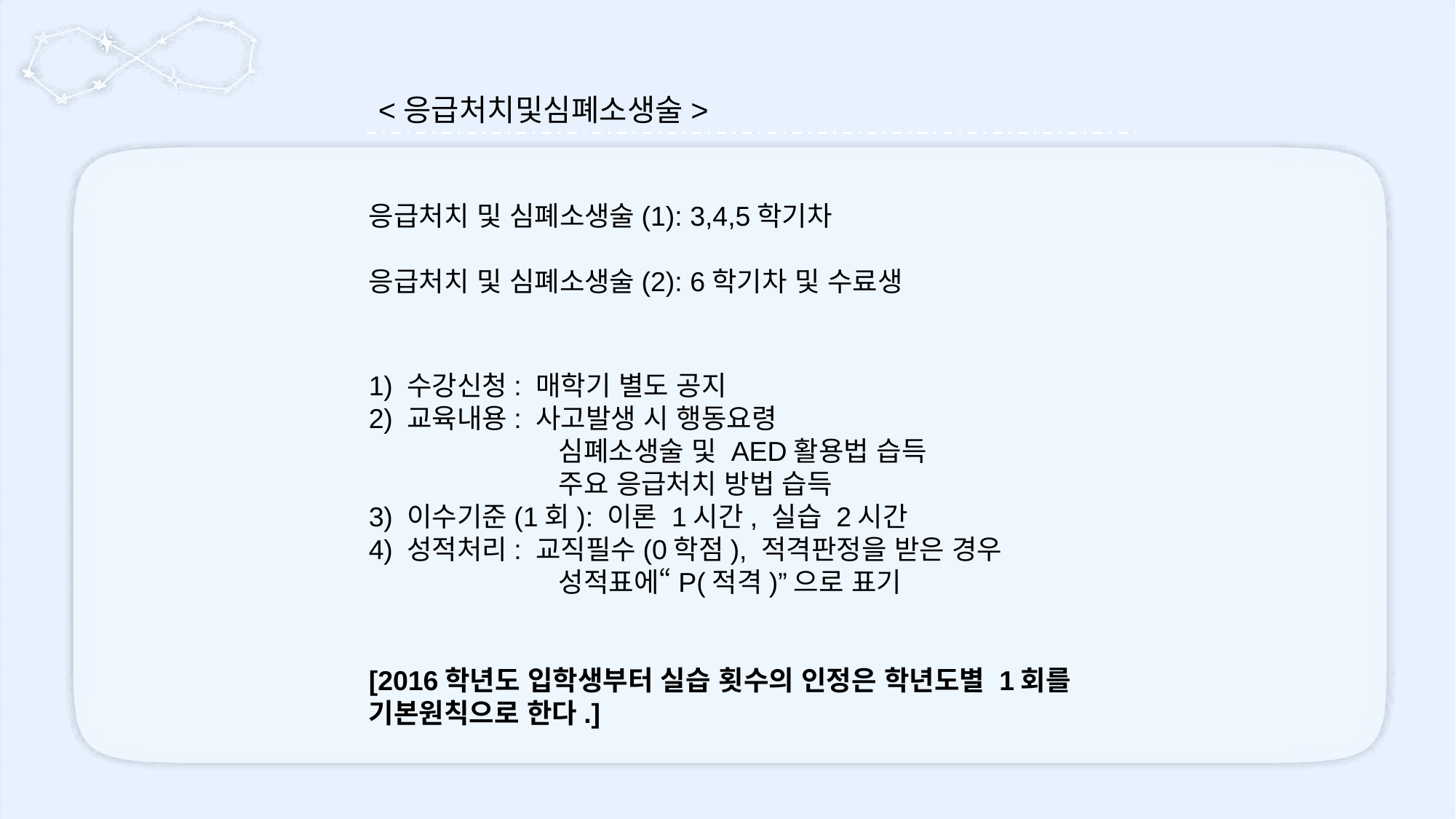

<응급처치및심폐소생술>
응급처치 및 심폐소생술(1): 3,4,5학기차

응급처치 및 심폐소생술(2): 6학기차 및 수료생

1) 수강신청: 매학기 별도 공지
2) 교육내용: 사고발생 시 행동요령
                        심폐소생술 및 AED활용법 습득
                        주요 응급처치 방법 습득
3) 이수기준(1회): 이론 1시간, 실습 2시간
4) 성적처리: 교직필수(0학점), 적격판정을 받은 경우
                        성적표에“P(적격)”으로 표기

[2016학년도 입학생부터 실습 횟수의 인정은 학년도별 1회를 기본원칙으로 한다.]